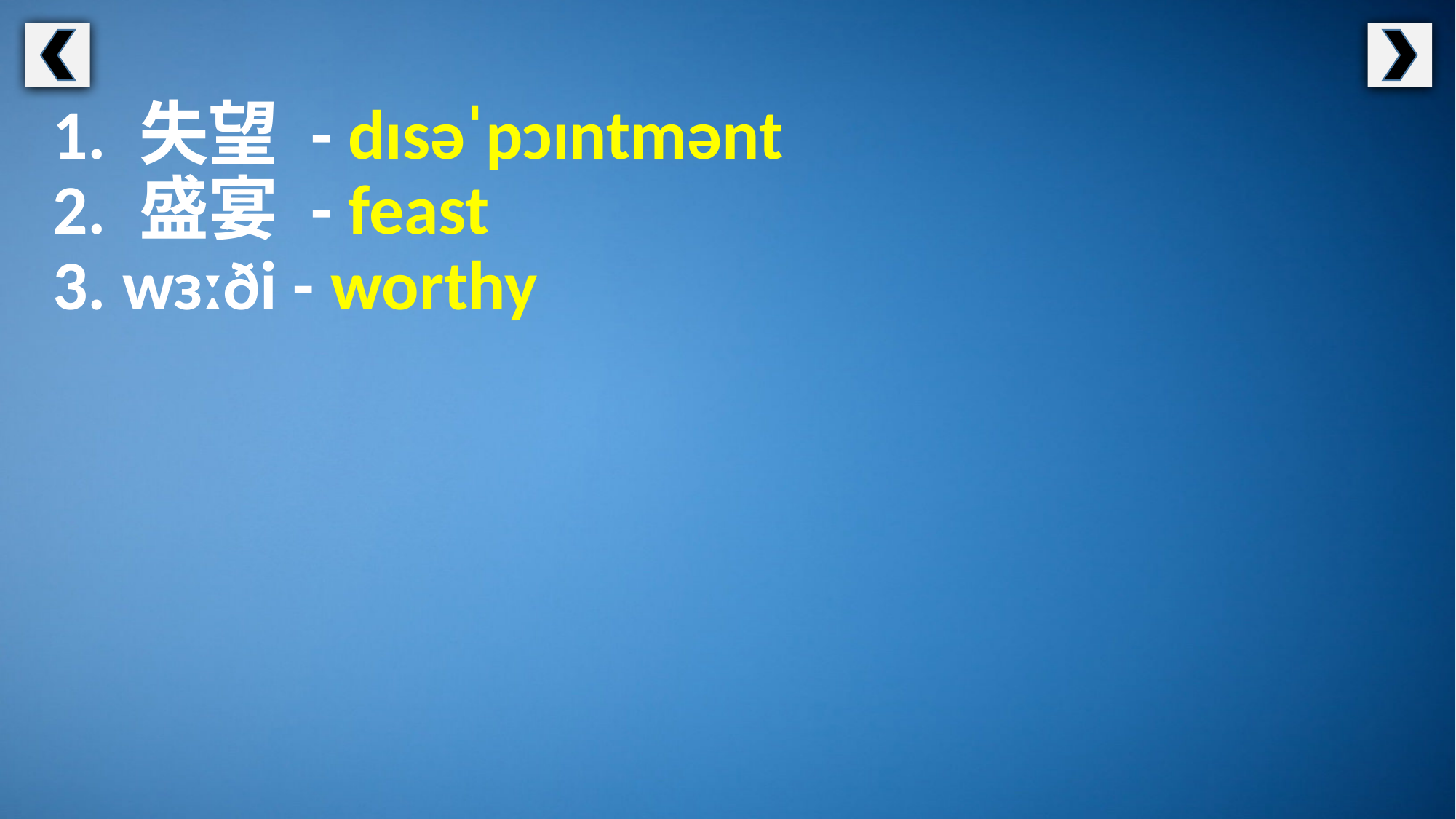

1. 失望 - dɪsəˈpɔɪntmənt
2. 盛宴 - feast
3. wɜːði - worthy